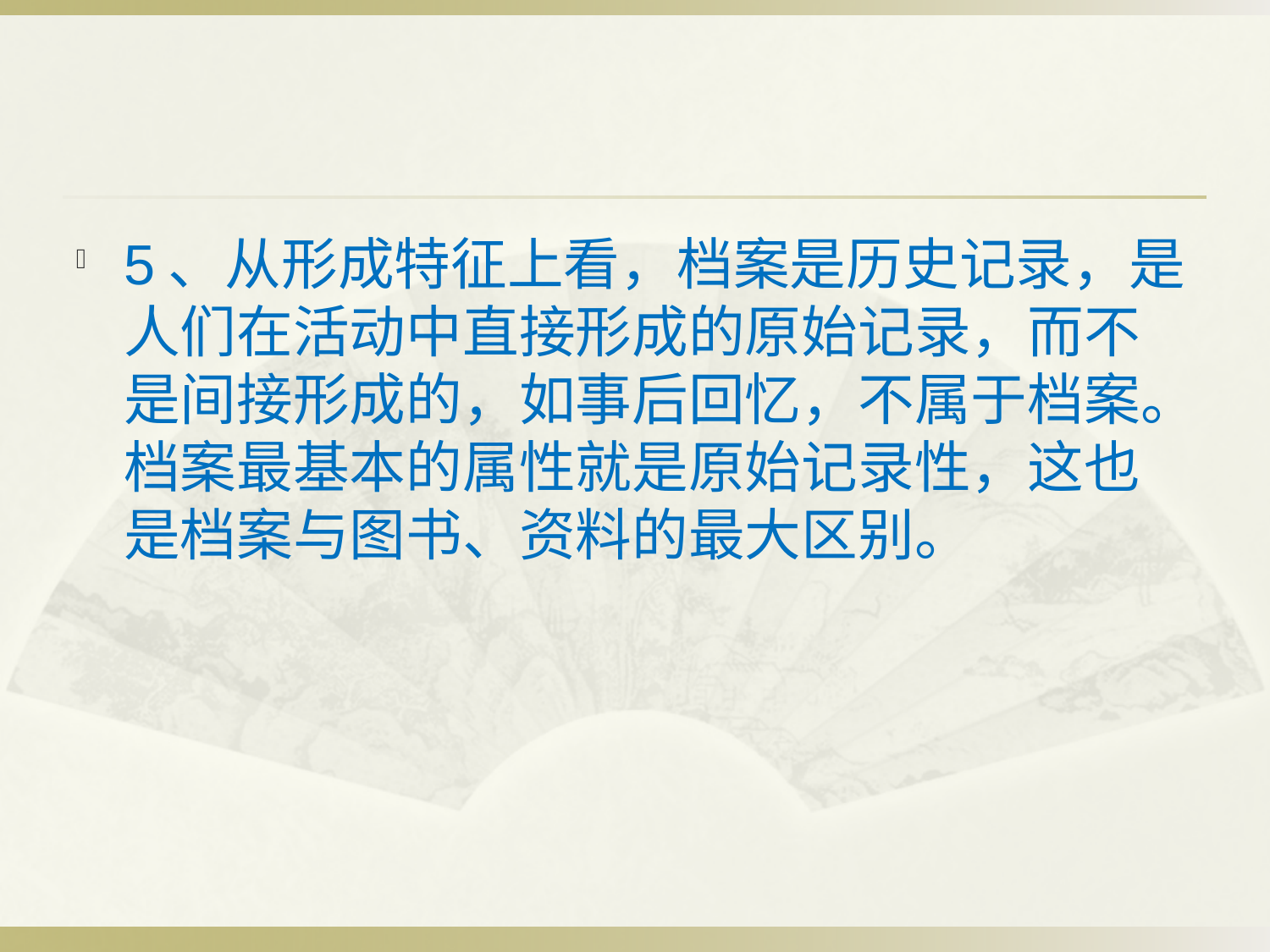

#
5、从形成特征上看，档案是历史记录，是人们在活动中直接形成的原始记录，而不是间接形成的，如事后回忆，不属于档案。档案最基本的属性就是原始记录性，这也是档案与图书、资料的最大区别。